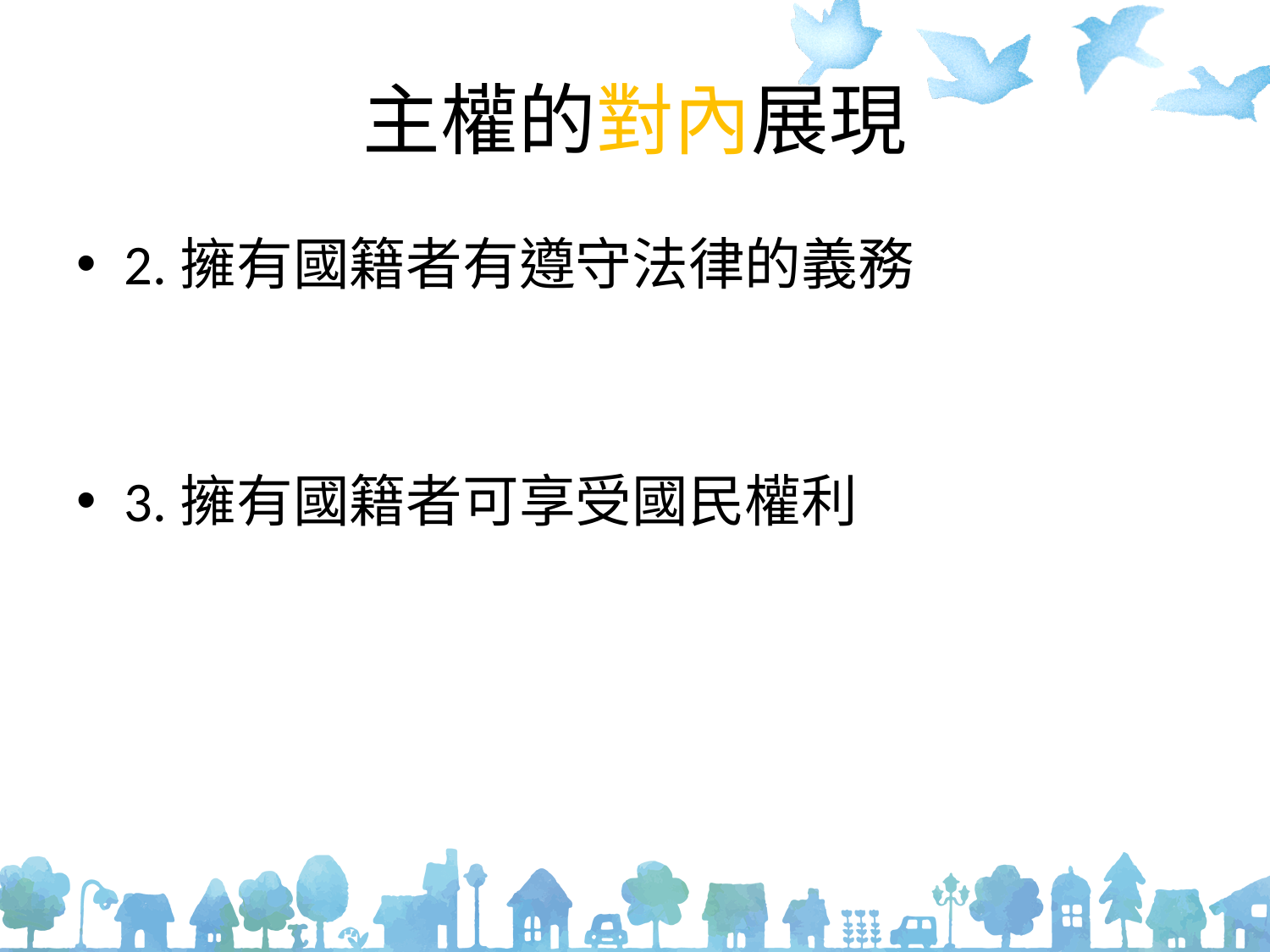

# 主權的對內展現
2.擁有國籍者有遵守法律的義務

3.擁有國籍者可享受國民權利